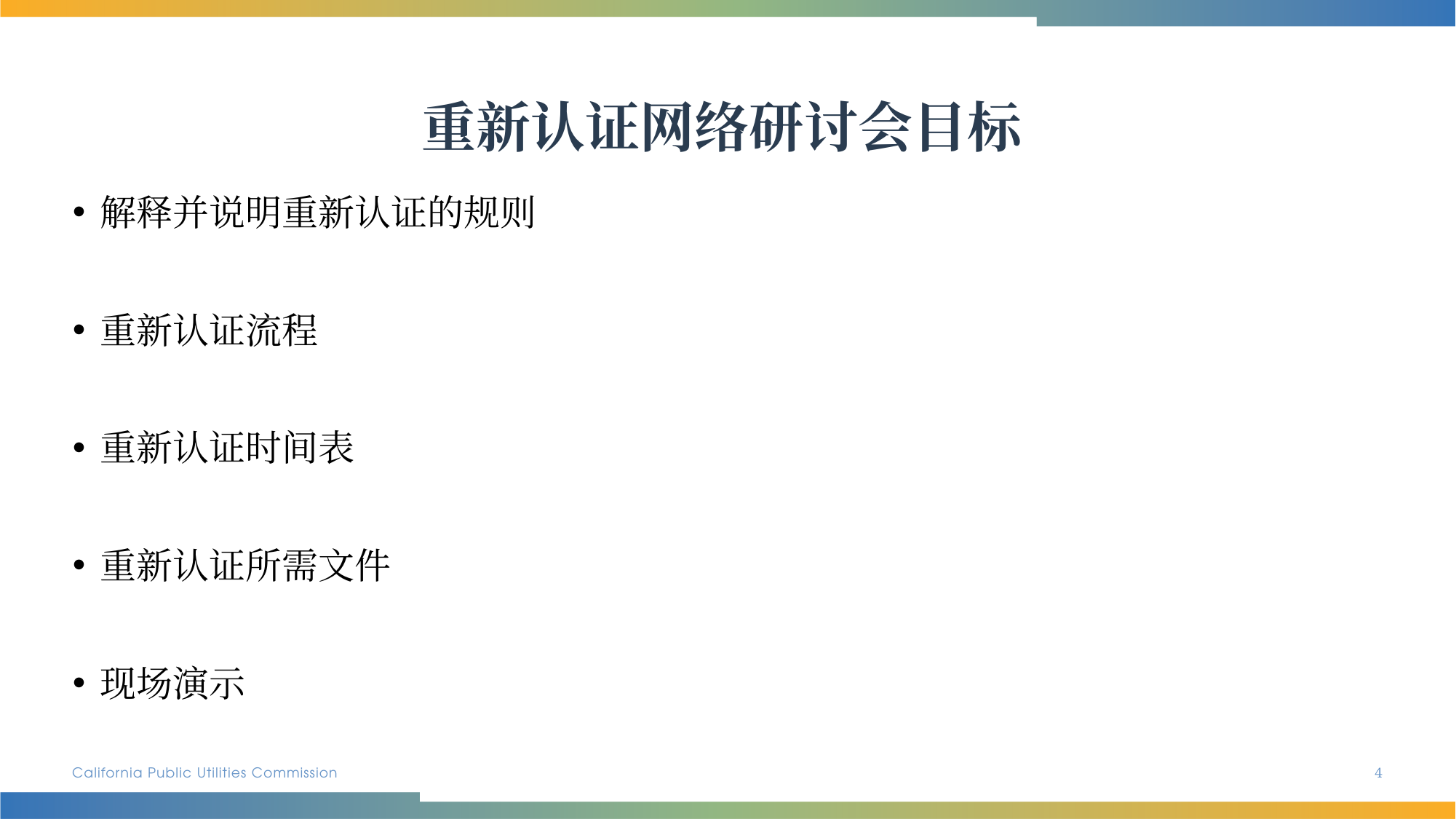

# 重新认证网络研讨会目标
解释并说明重新认证的规则

重新认证流程

重新认证时间表

重新认证所需文件

现场演示

4